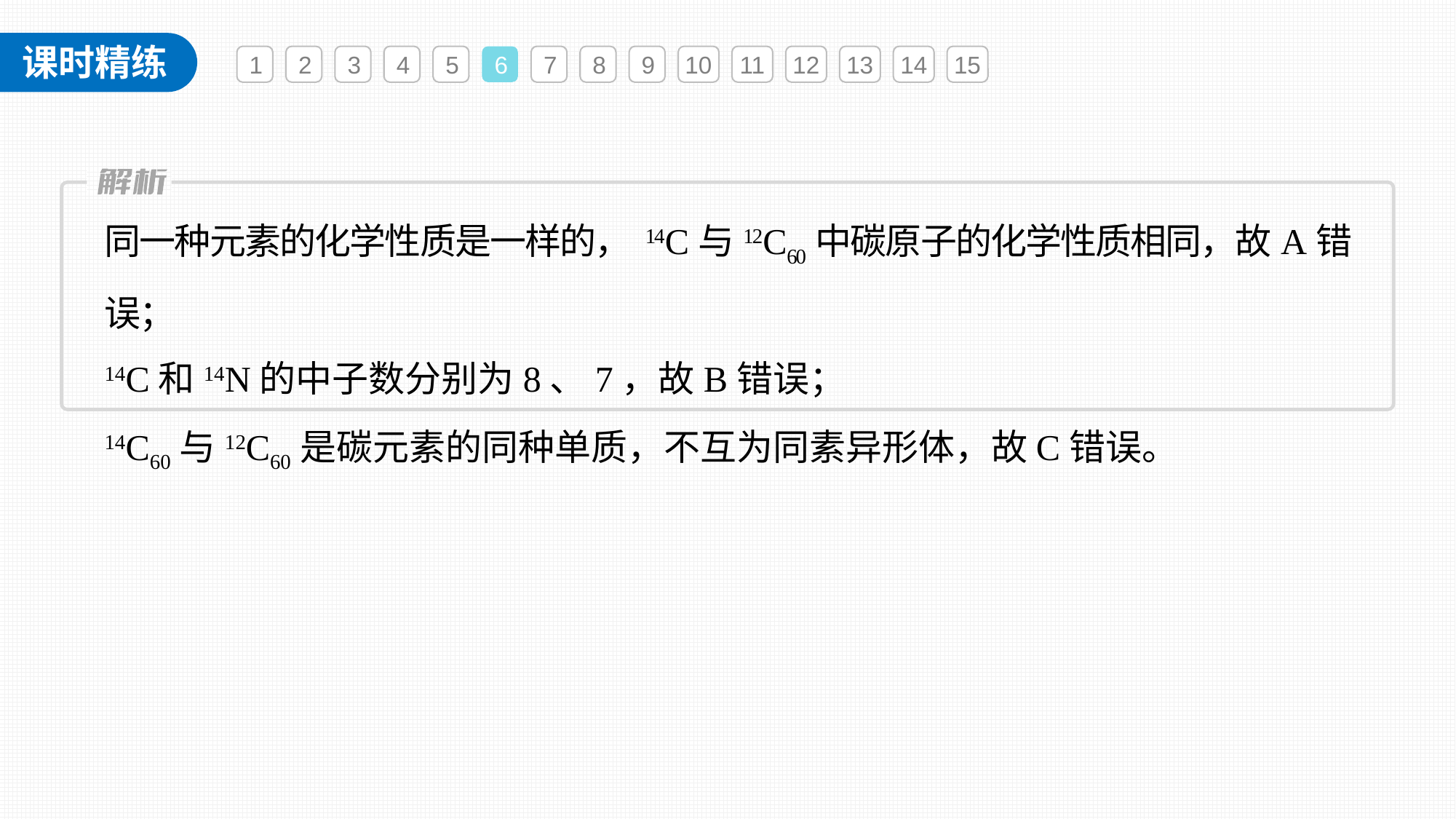

1
2
3
4
5
6
7
8
9
10
11
12
13
14
15

同一种元素的化学性质是一样的， 14C与12C60中碳原子的化学性质相同，故A错误；
14C和14N的中子数分别为8、7，故B错误；
14C60与12C60是碳元素的同种单质，不互为同素异形体，故C错误。